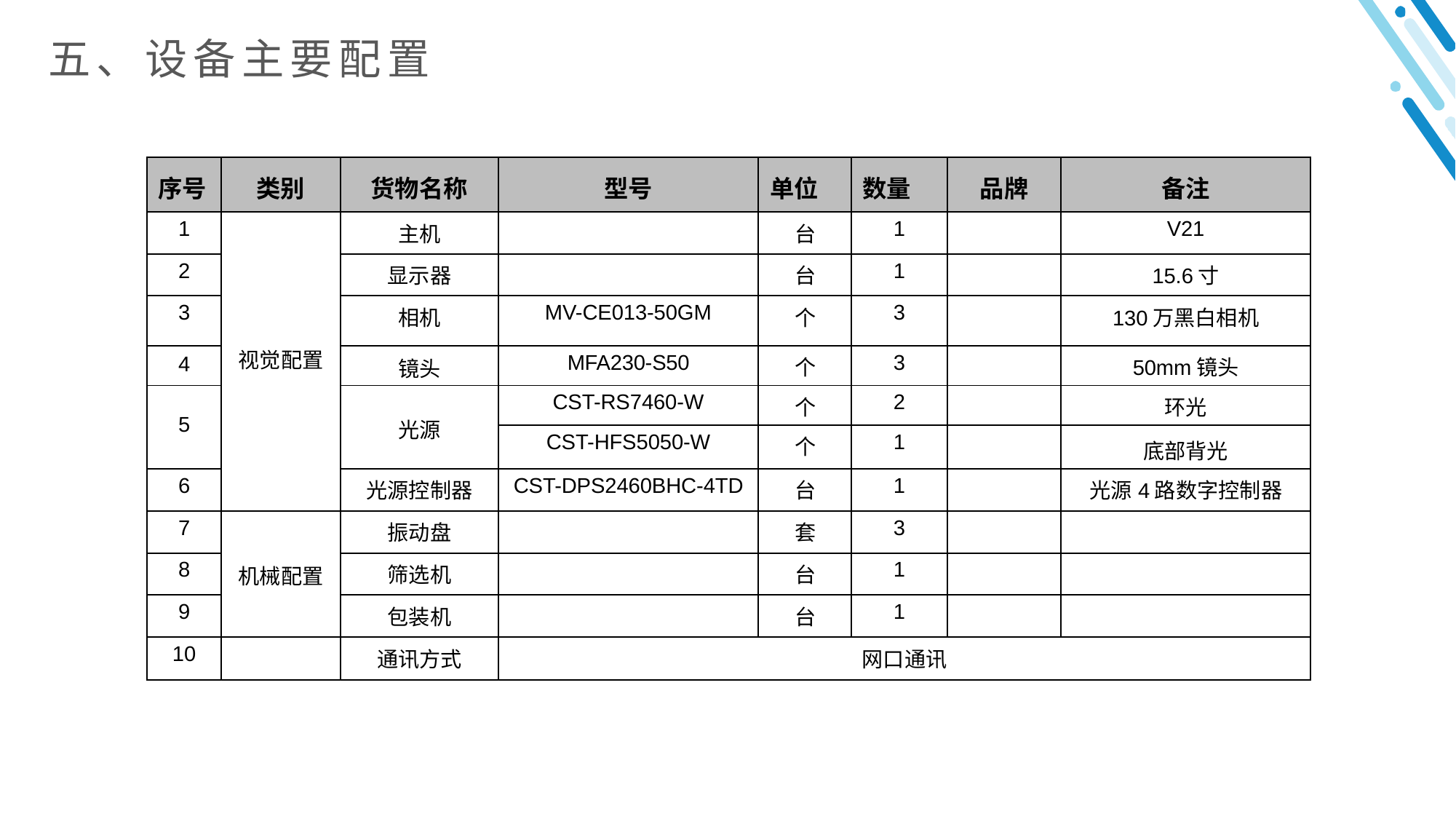

# 五、设备主要配置
| 序号 | 类别 | 货物名称 | 型号 | 单位 | 数量 | 品牌 | 备注 |
| --- | --- | --- | --- | --- | --- | --- | --- |
| 1 | 视觉配置 | 主机 |  | 台 | 1 |  | V21 |
| 2 |  | 显示器 |  | 台 | 1 |  | 15.6寸 |
| 3 |  | 相机 | MV-CE013-50GM | 个 | 3 |  | 130万黑白相机 |
| 4 |  | 镜头 | MFA230-S50 | 个 | 3 |  | 50mm镜头 |
| 5 |  | 光源 | CST-RS7460-W | 个 | 2 |  | 环光 |
|  |  |  | CST-HFS5050-W | 个 | 1 |  | 底部背光 |
| 6 |  | 光源控制器 | CST-DPS2460BHC-4TD | 台 | 1 |  | 光源4路数字控制器 |
| 7 | 机械配置 | 振动盘 |  | 套 | 3 |  |  |
| 8 |  | 筛选机 |  | 台 | 1 |  |  |
| 9 |  | 包装机 |  | 台 | 1 |  |  |
| 10 |  | 通讯方式 | 网口通讯 |  |  |  |  |